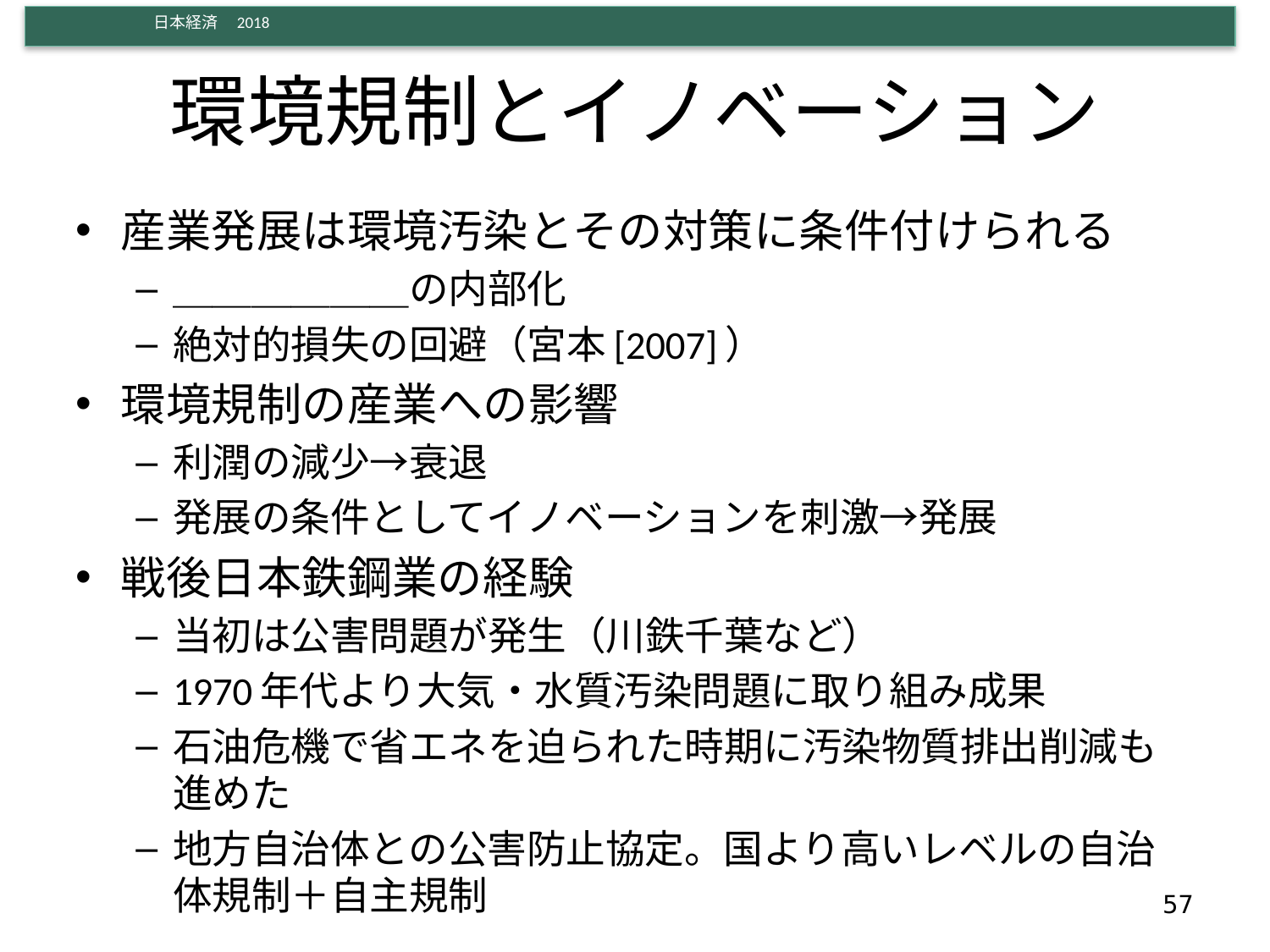

# 環境規制とイノベーション
産業発展は環境汚染とその対策に条件付けられる
＿＿＿＿＿＿の内部化
絶対的損失の回避（宮本[2007]）
環境規制の産業への影響
利潤の減少→衰退
発展の条件としてイノベーションを刺激→発展
戦後日本鉄鋼業の経験
当初は公害問題が発生（川鉄千葉など）
1970年代より大気・水質汚染問題に取り組み成果
石油危機で省エネを迫られた時期に汚染物質排出削減も進めた
地方自治体との公害防止協定。国より高いレベルの自治体規制＋自主規制

57